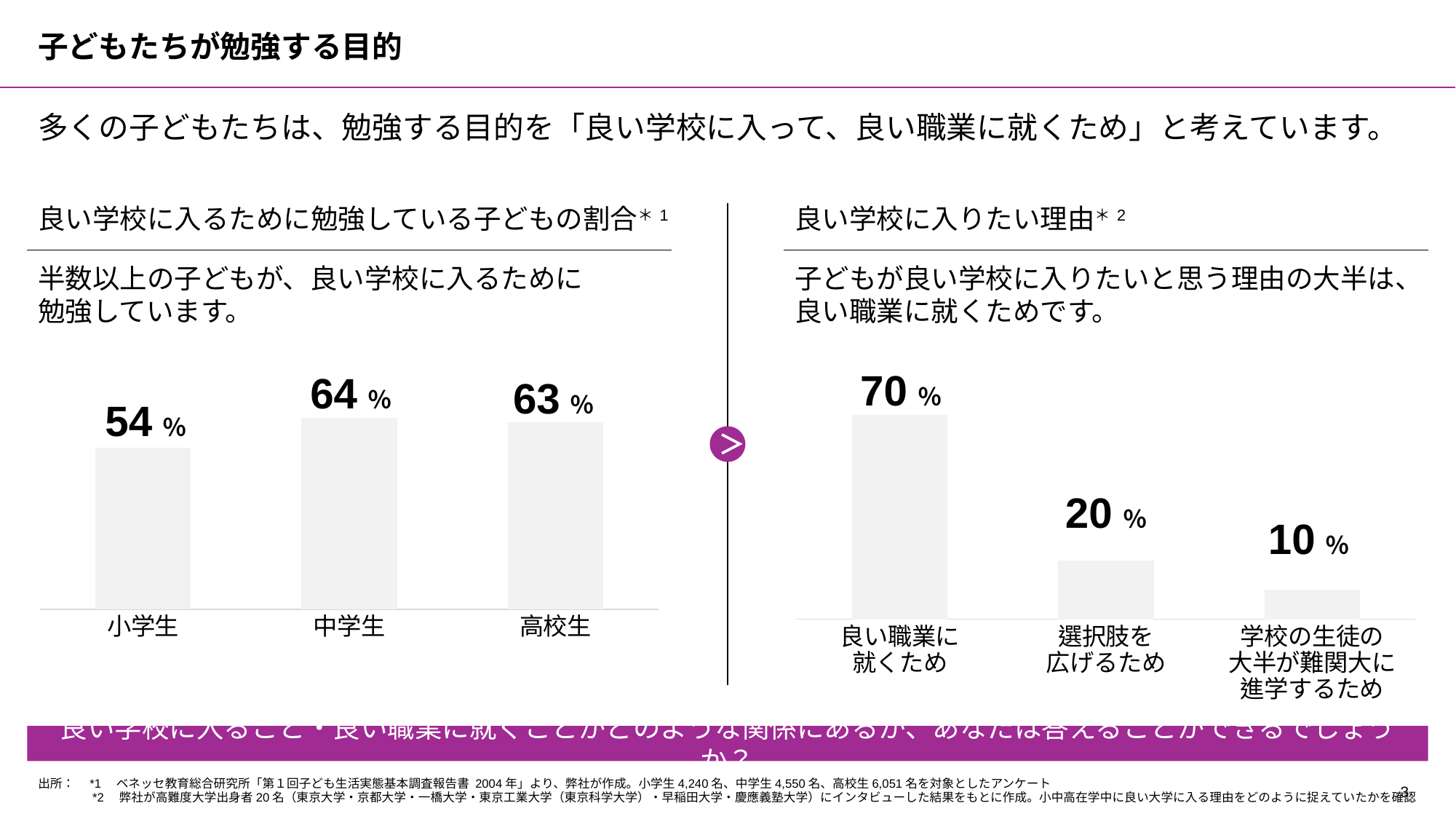

子どもたちが勉強する目的
多くの子どもたちは、勉強する目的を「良い学校に入って、良い職業に就くため」と考えています。
良い学校に入るために勉強している子どもの割合＊1
良い学校に入りたい理由＊2
＞
半数以上の子どもが、良い学校に入るために
勉強しています。
子どもが良い学校に入りたいと思う理由の大半は、
良い職業に就くためです。
70％
64％

### Chart

| Category | 良い学校に入るために勉強している |
|---|---|
| 小学生 | 54.3 |
| 中学生 | 64.4 |
| 高校生 | 63.0 |
63％

### Chart

| Category | 良い学校に入りたい理由 |
|---|---|
| 良い職業に
就くため | 70.0 |
| 選択肢を
広げるため | 20.0 |
| 学校の生徒の
大半が難関大に
進学するため | 10.0 |
54％
20％
10％
良い学校に入ること・良い職業に就くことがどのような関係にあるか、あなたは答えることができるでしょうか？
出所：　*1　ベネッセ教育総合研究所「第１回子ども生活実態基本調査報告書 2004年」より、弊社が作成。小学生4,240名、中学生4,550名、高校生6,051名を対象としたアンケート
　　　　 *2　弊社が高難度大学出身者20名（東京大学・京都大学・一橋大学・東京工業大学（東京科学大学）・早稲田大学・慶應義塾大学）にインタビューした結果をもとに作成。小中高在学中に良い大学に入る理由をどのように捉えていたかを確認
3